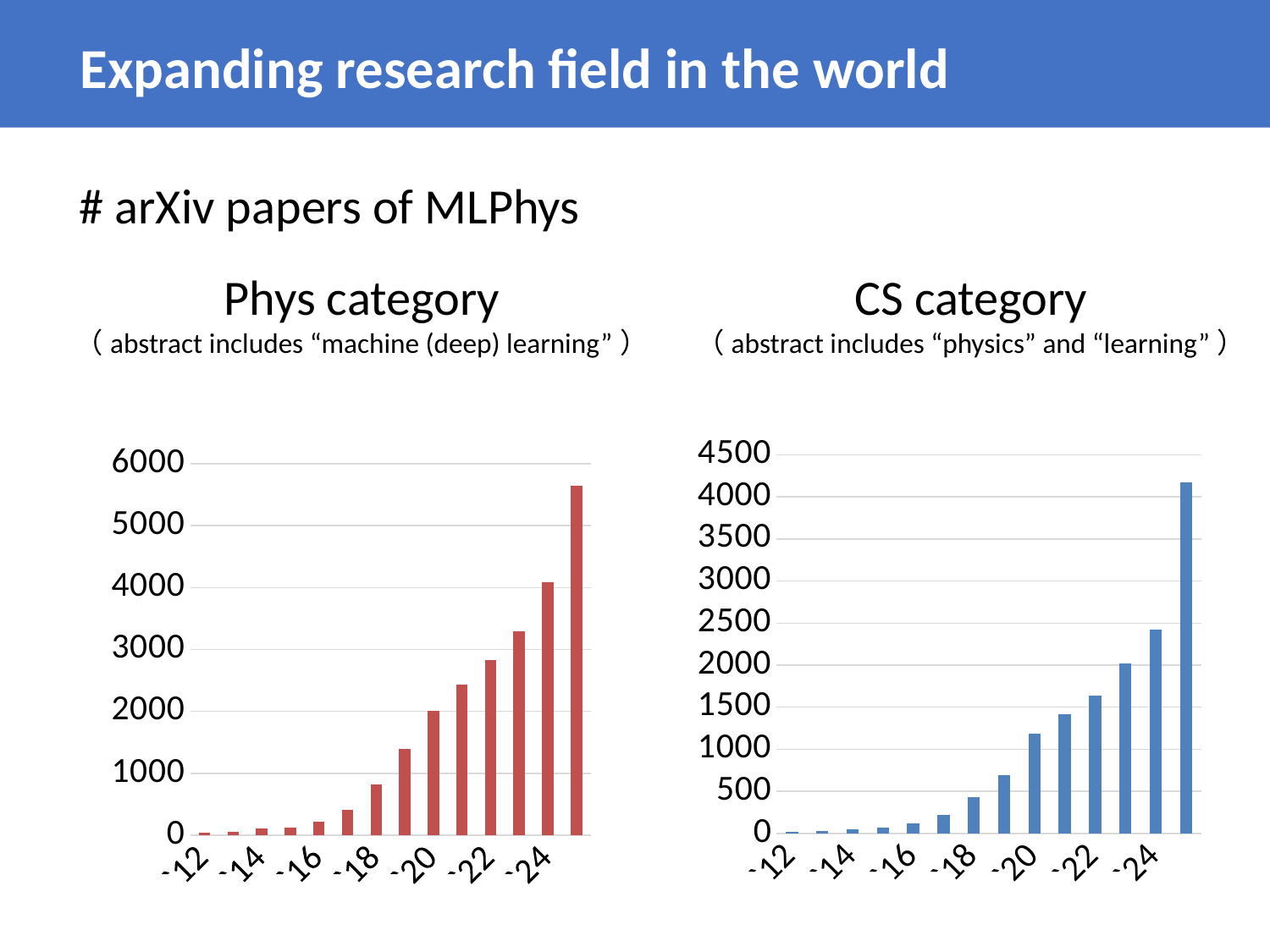

Expanding research field in the world
# arXiv papers of MLPhys
Phys category
（abstract includes “machine (deep) learning”）
CS category
（abstract includes “physics” and “learning”）

### Chart

| Category | 論文数 |
|---|---|
| `12 | 21.0 |
| `13 | 30.0 |
| `14 | 51.0 |
| `15 | 64.0 |
| `16 | 123.0 |
| `17 | 220.0 |
| `18 | 432.0 |
| `19 | 689.0 |
| `20 | 1180.0 |
| `21 | 1418.0 |
| `22 | 1634.0 |
| `23 | 2015.0 |
| `24 | 2424.0 |
| `25 | 4169.0 |

### Chart

| Category | 論文数 |
|---|---|
| `12 | 36.0 |
| `13 | 56.0 |
| `14 | 104.0 |
| `15 | 119.0 |
| `16 | 218.0 |
| `17 | 407.0 |
| `18 | 826.0 |
| `19 | 1401.0 |
| `20 | 2003.0 |
| `21 | 2440.0 |
| `22 | 2823.0 |
| `23 | 3298.0 |
| `24 | 4092.0 |
| `25 | 5644.0 |